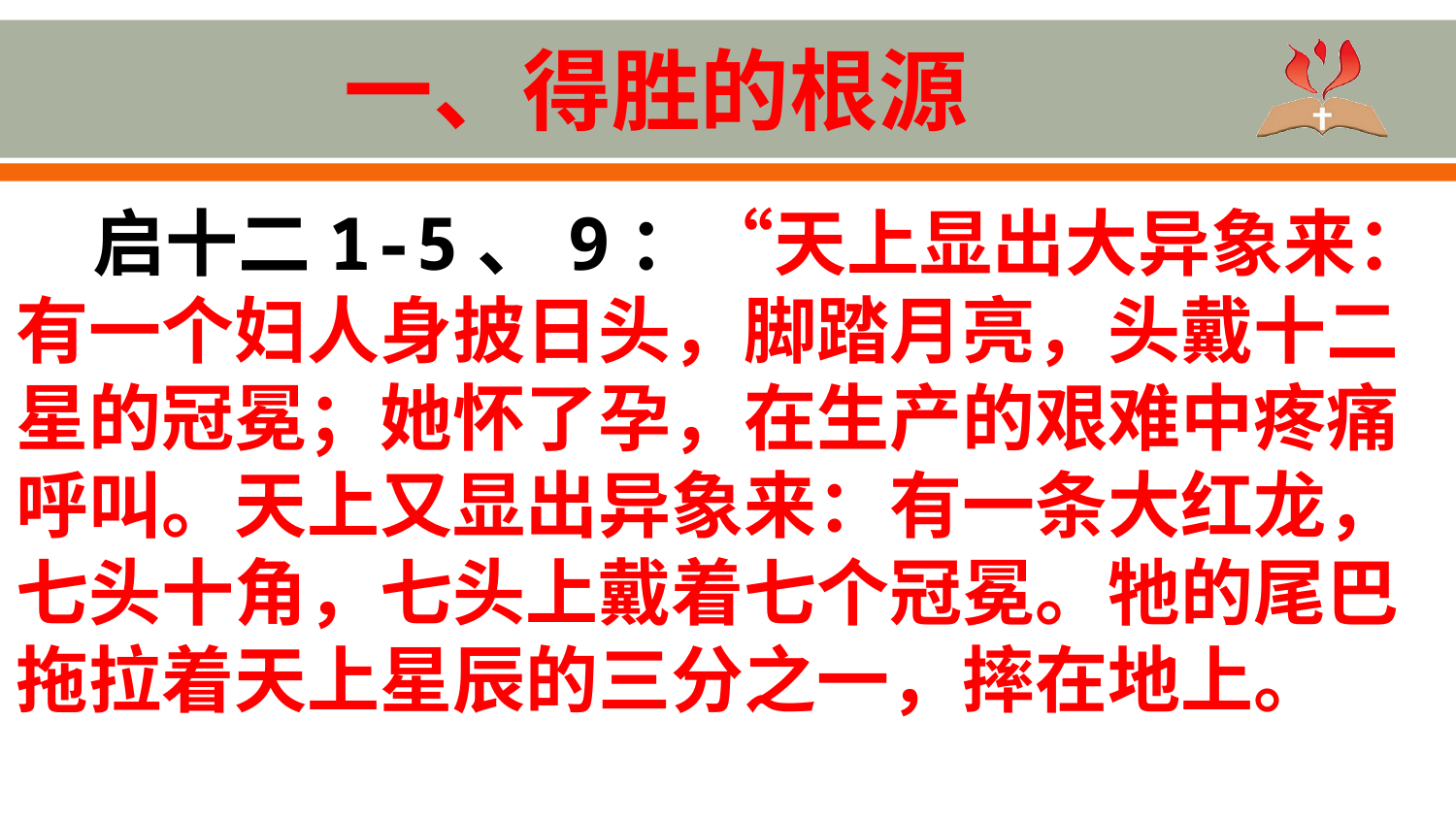

# 一、得胜的根源
     启十二1-5、9：“天上显出大异象来：有一个妇人身披日头，脚踏月亮，头戴十二星的冠冕；她怀了孕，在生产的艰难中疼痛呼叫。天上又显出异象来：有一条大红龙，七头十角，七头上戴着七个冠冕。牠的尾巴拖拉着天上星辰的三分之一，摔在地上。
8